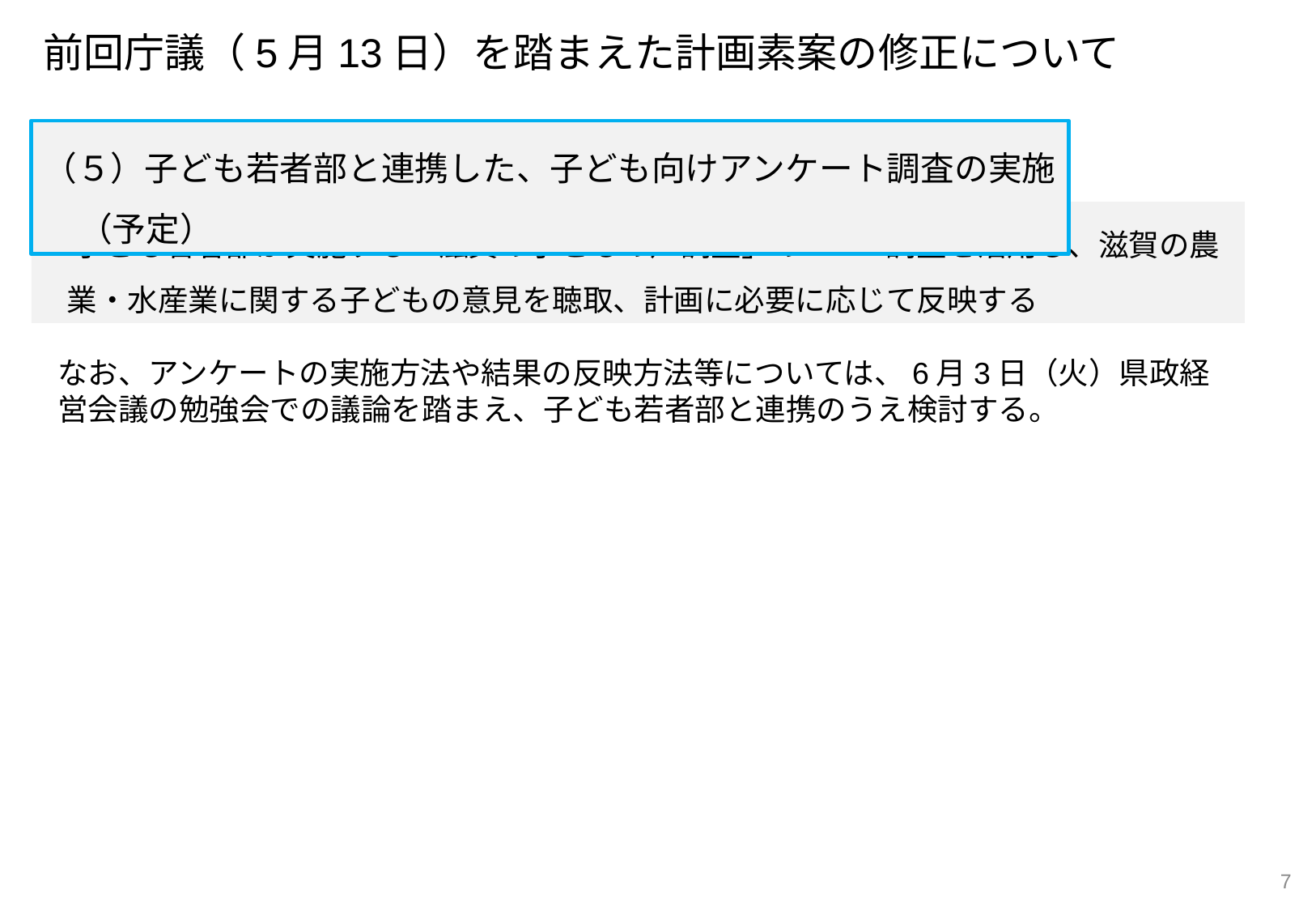

前回庁議（5月13日）を踏まえた計画素案の修正について
（５）子ども若者部と連携した、子ども向けアンケート調査の実施（予定）
・子ども若者部が実施する「滋賀の子どもの声調査」のWEB調査を活用し、滋賀の農業・水産業に関する子どもの意見を聴取、計画に必要に応じて反映する
なお、アンケートの実施方法や結果の反映方法等については、6月3日（火）県政経営会議の勉強会での議論を踏まえ、子ども若者部と連携のうえ検討する。
7